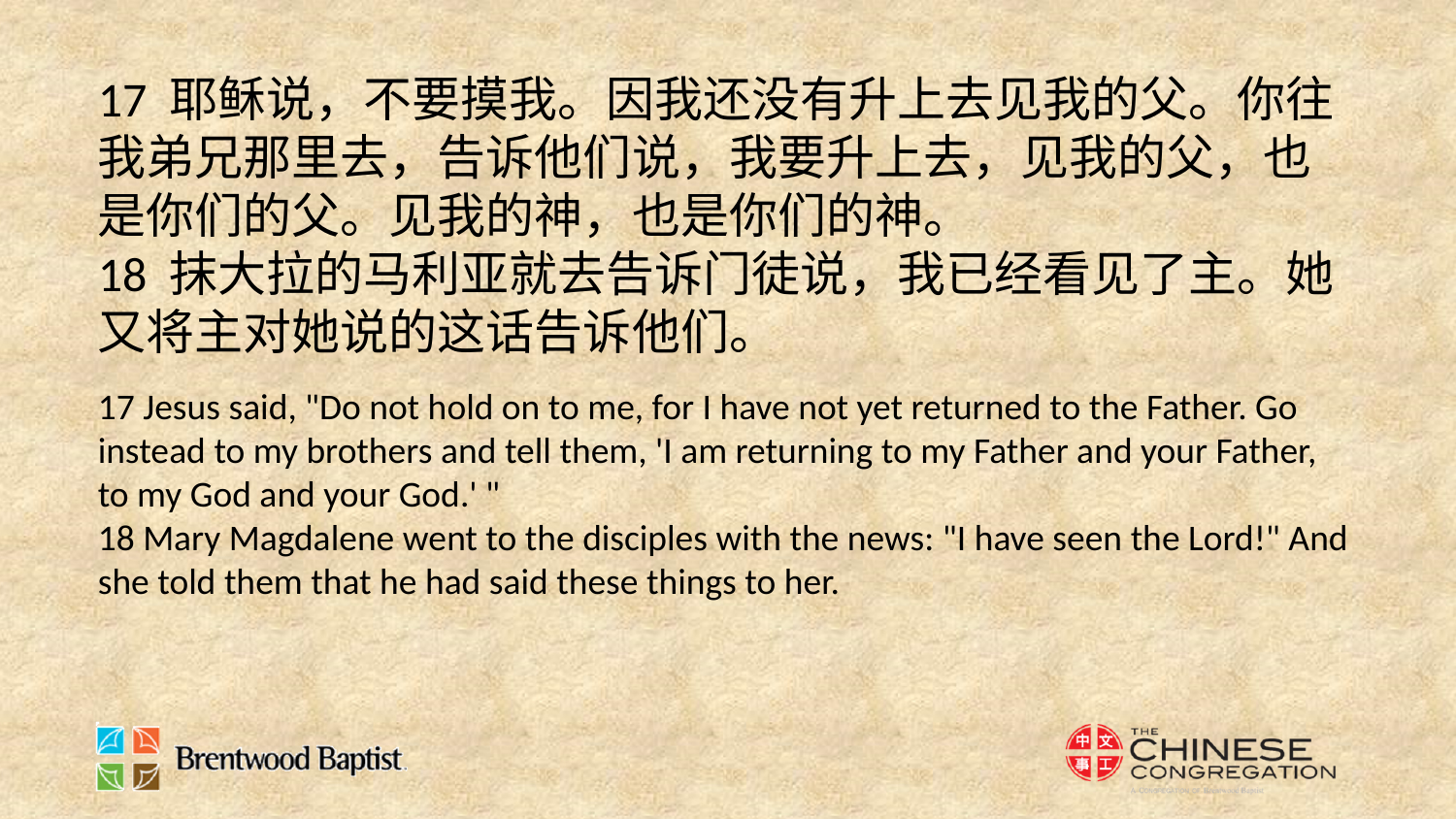

17 耶稣说，不要摸我。因我还没有升上去见我的父。你往我弟兄那里去，告诉他们说，我要升上去，见我的父，也是你们的父。见我的神，也是你们的神。
18 抹大拉的马利亚就去告诉门徒说，我已经看见了主。她又将主对她说的这话告诉他们。

17 Jesus said, "Do not hold on to me, for I have not yet returned to the Father. Go instead to my brothers and tell them, 'I am returning to my Father and your Father, to my God and your God.' "
18 Mary Magdalene went to the disciples with the news: "I have seen the Lord!" And she told them that he had said these things to her.